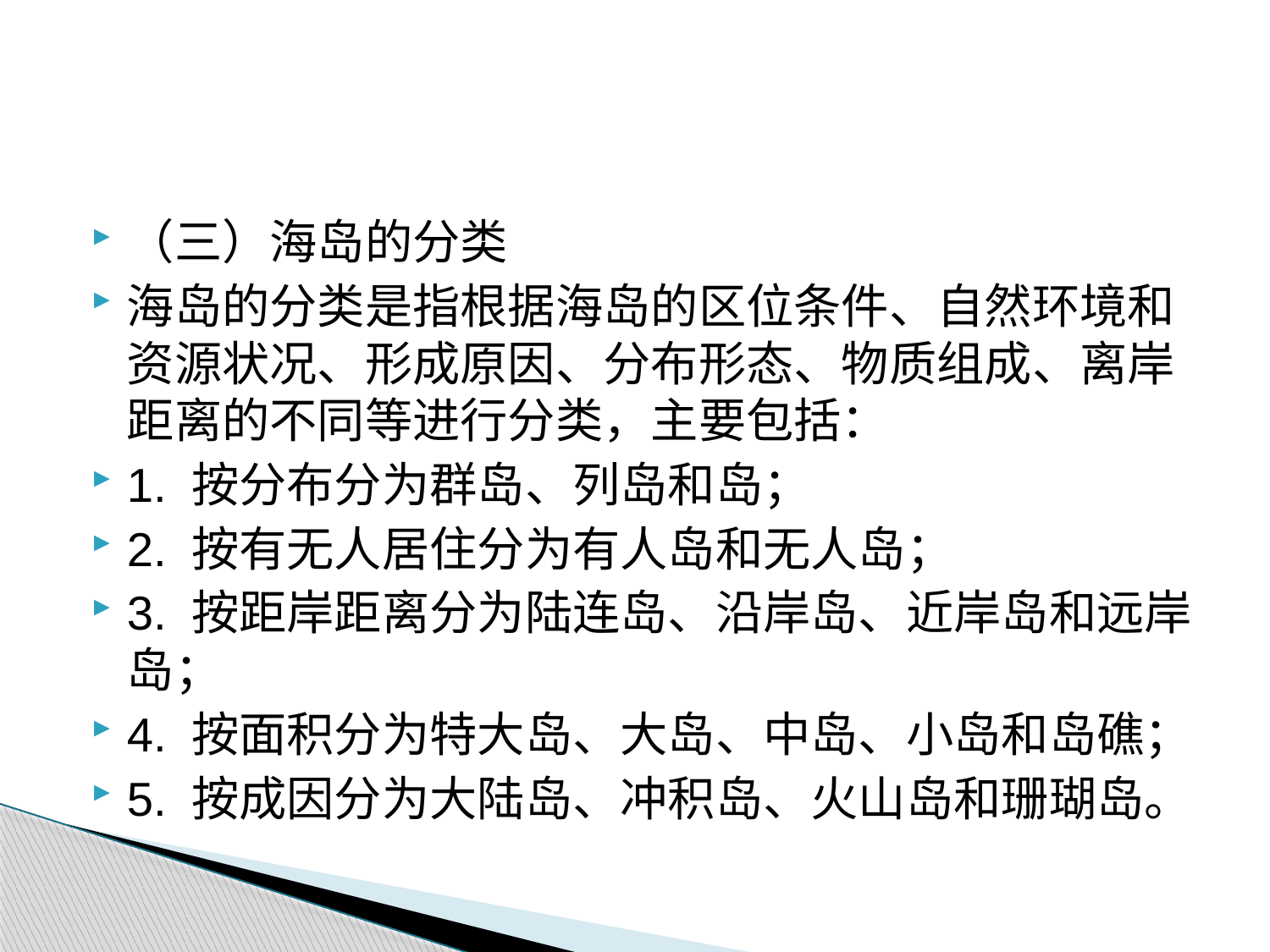

#
（三）海岛的分类
海岛的分类是指根据海岛的区位条件、自然环境和资源状况、形成原因、分布形态、物质组成、离岸距离的不同等进行分类，主要包括：
1. 按分布分为群岛、列岛和岛；
2. 按有无人居住分为有人岛和无人岛；
3. 按距岸距离分为陆连岛、沿岸岛、近岸岛和远岸岛；
4. 按面积分为特大岛、大岛、中岛、小岛和岛礁；
5. 按成因分为大陆岛、冲积岛、火山岛和珊瑚岛。